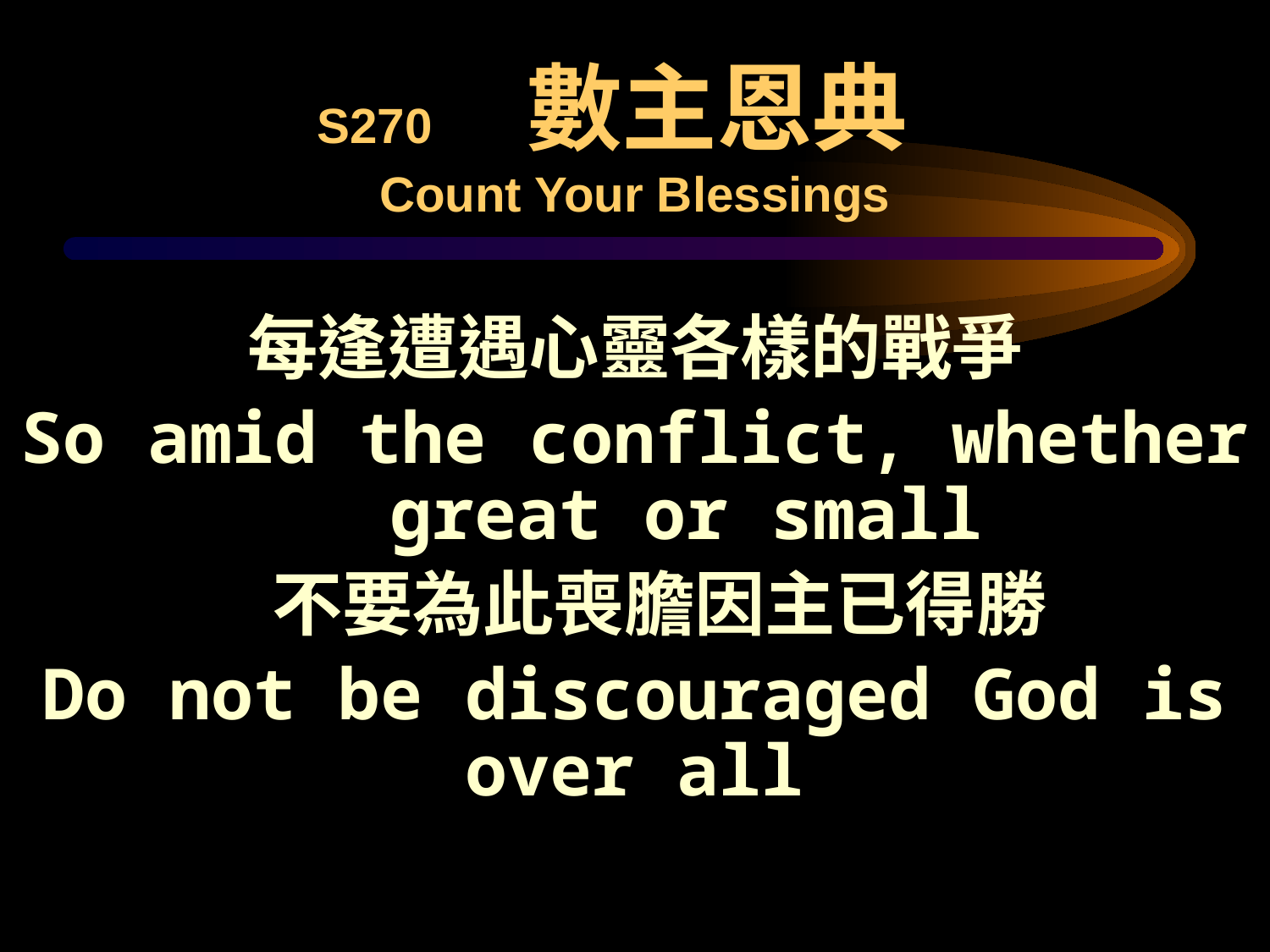

# S270      數主恩典 Count Your Blessings
每逢遭遇心靈各樣的戰爭
So amid the conflict, whether great or small
  不要為此喪膽因主已得勝
Do not be discouraged God is over all